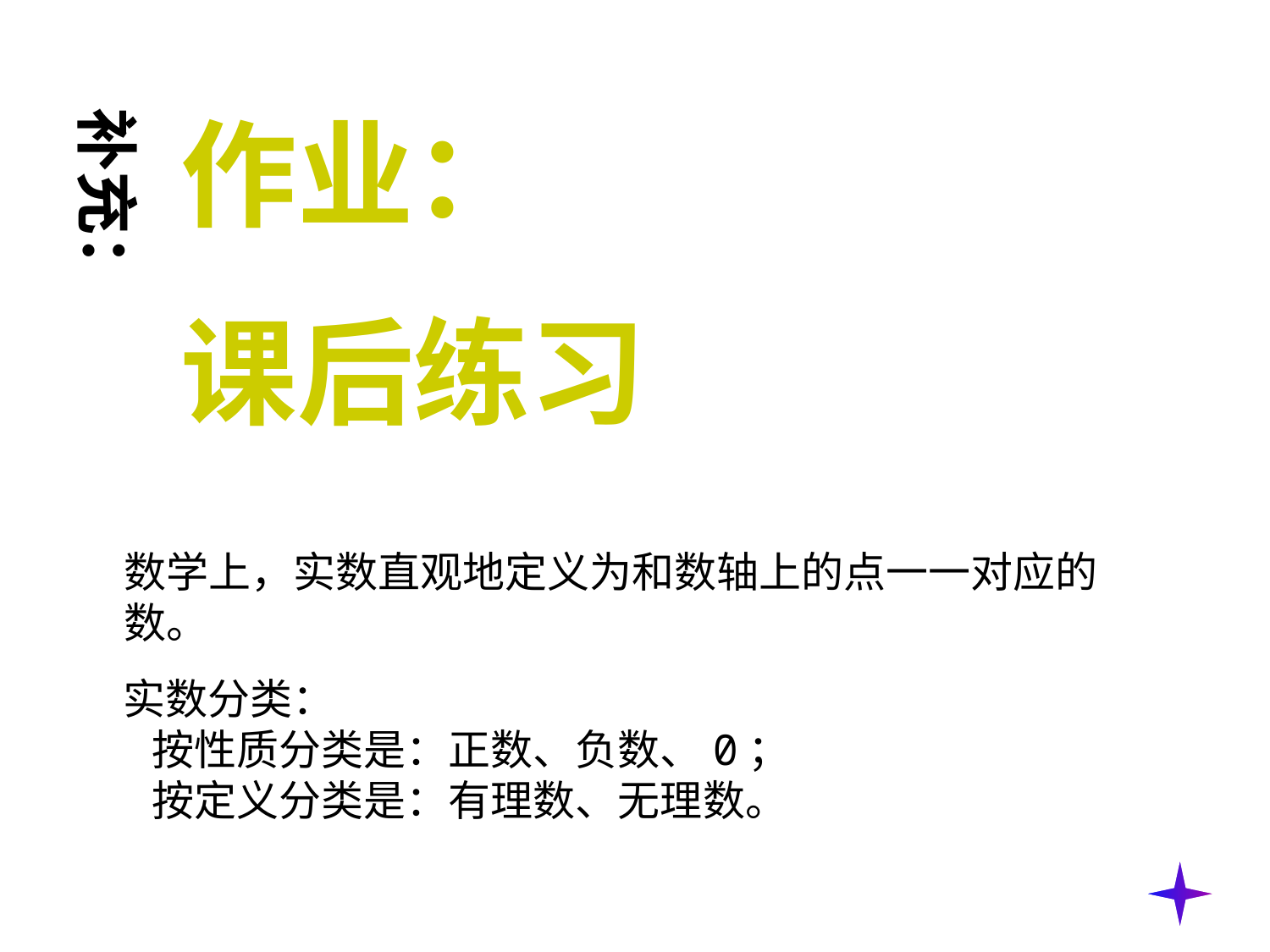

补充：
作业：
课后练习
数学上，实数直观地定义为和数轴上的点一一对应的数。
实数分类：
  按性质分类是：正数、负数、0；
  按定义分类是：有理数、无理数。